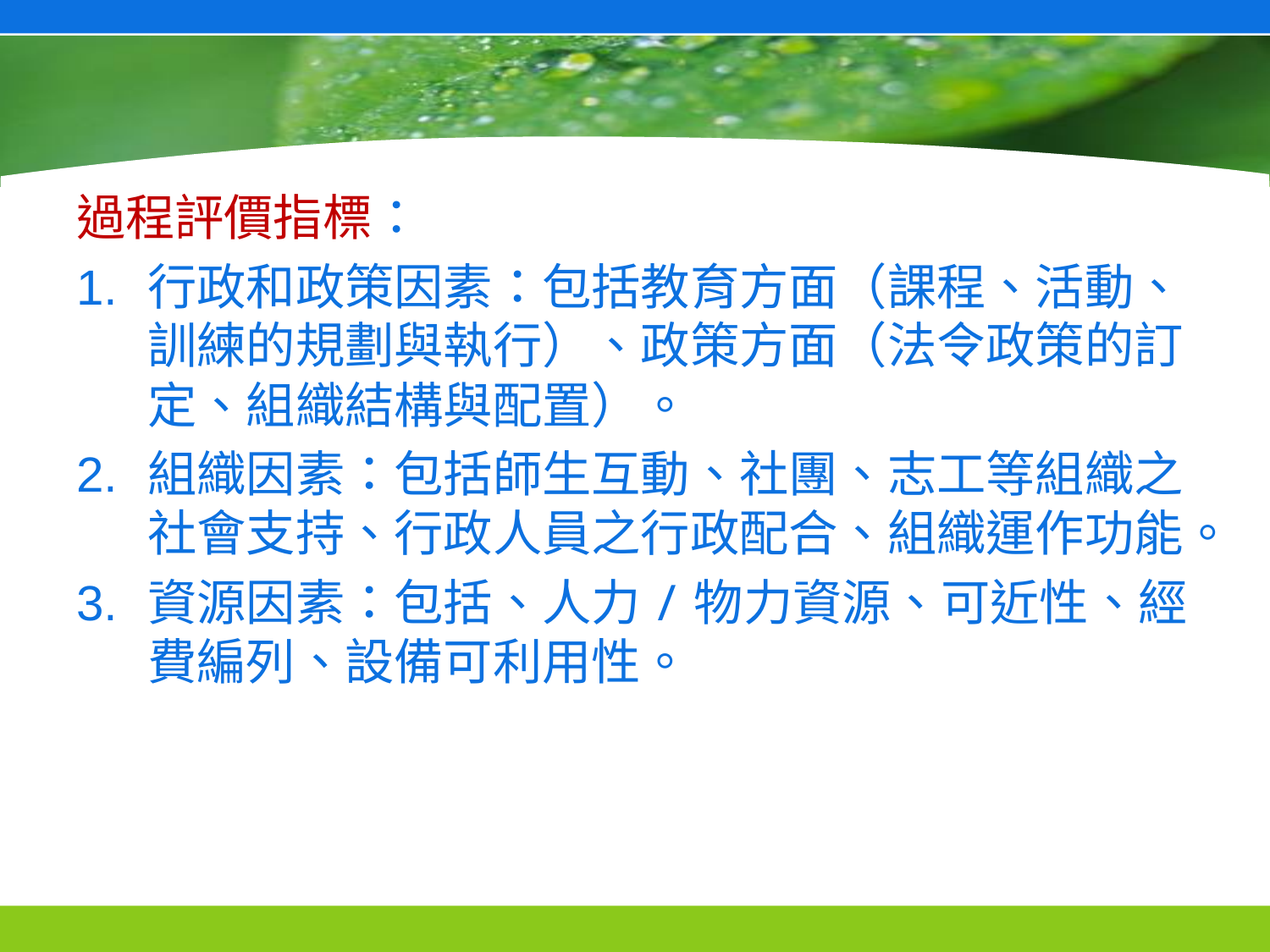

#
過程評價指標：
行政和政策因素：包括教育方面（課程、活動、訓練的規劃與執行）、政策方面（法令政策的訂定、組織結構與配置）。
組織因素：包括師生互動、社團、志工等組織之社會支持、行政人員之行政配合、組織運作功能。
資源因素：包括、人力/物力資源、可近性、經費編列、設備可利用性。